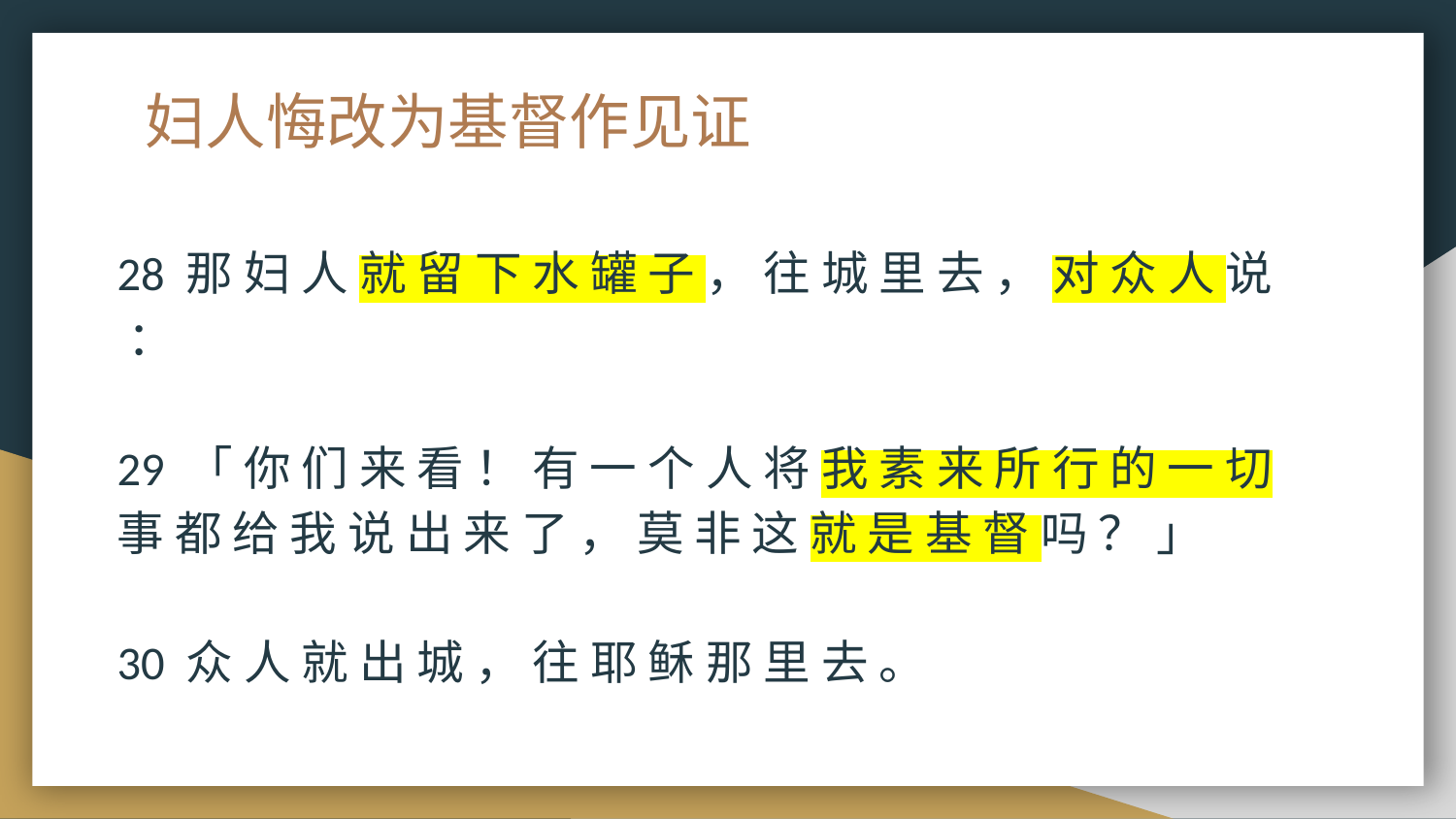

# 妇人悔改为基督作见证
28 那 妇 人 就 留 下 水 罐 子 ， 往 城 里 去 ， 对 众 人 说 ：

29 「 你 们 来 看 ！ 有 一 个 人 将 我 素 来 所 行 的 一 切 事 都 给 我 说 出 来 了 ， 莫 非 这 就 是 基 督 吗 ？ 」

30 众 人 就 出 城 ， 往 耶 稣 那 里 去 。